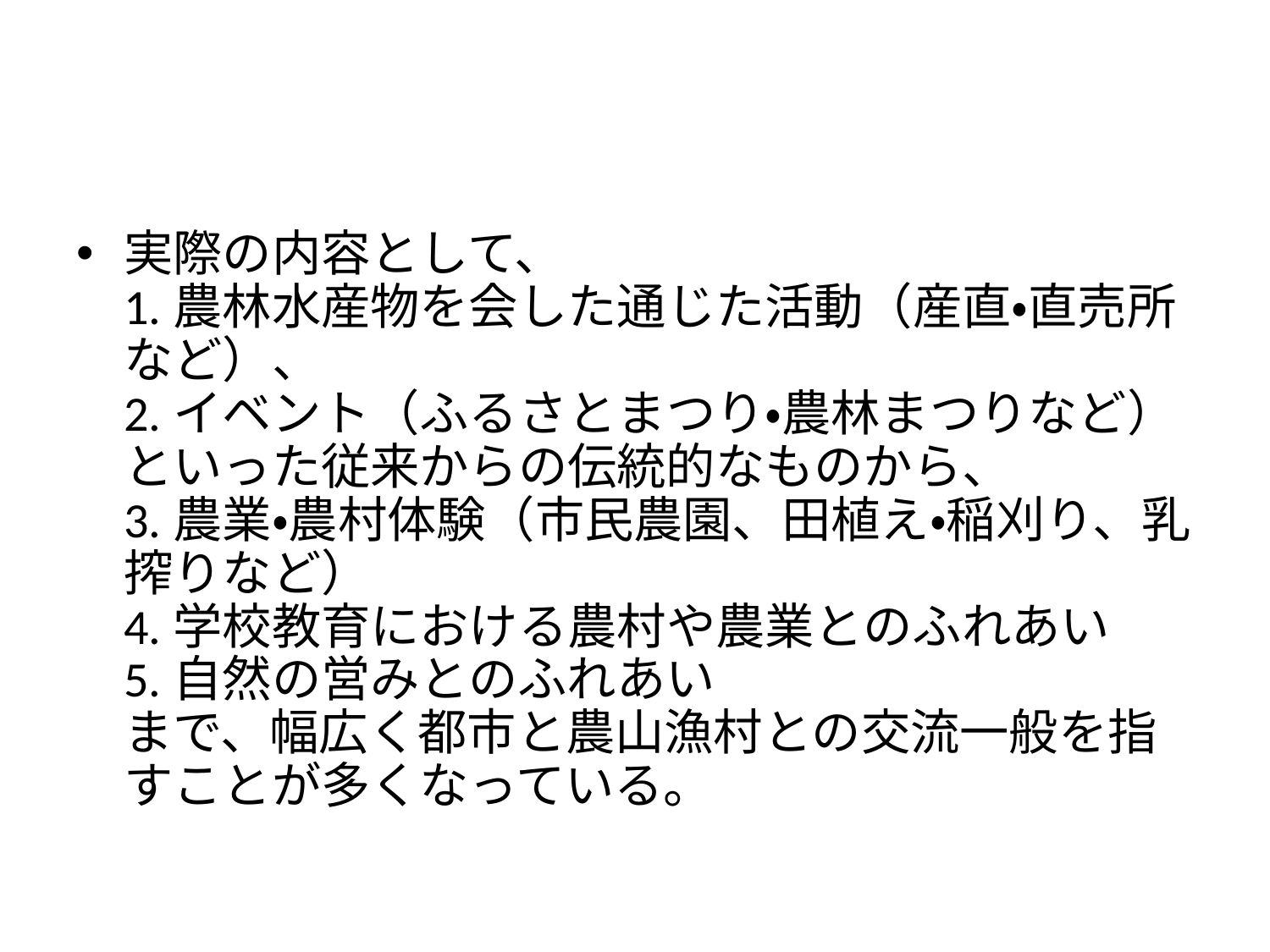

実際の内容として、
1.農林水産物を会した通じた活動（産直・直売所など）、
2.イベント（ふるさとまつり・農林まつりなど）
といった従来からの伝統的なものから、
3.農業・農村体験（市民農園、田植え・稲刈り、乳搾りなど）
4.学校教育における農村や農業とのふれあい
5.自然の営みとのふれあい
まで、幅広く都市と農山漁村との交流一般を指すことが多くなっている。